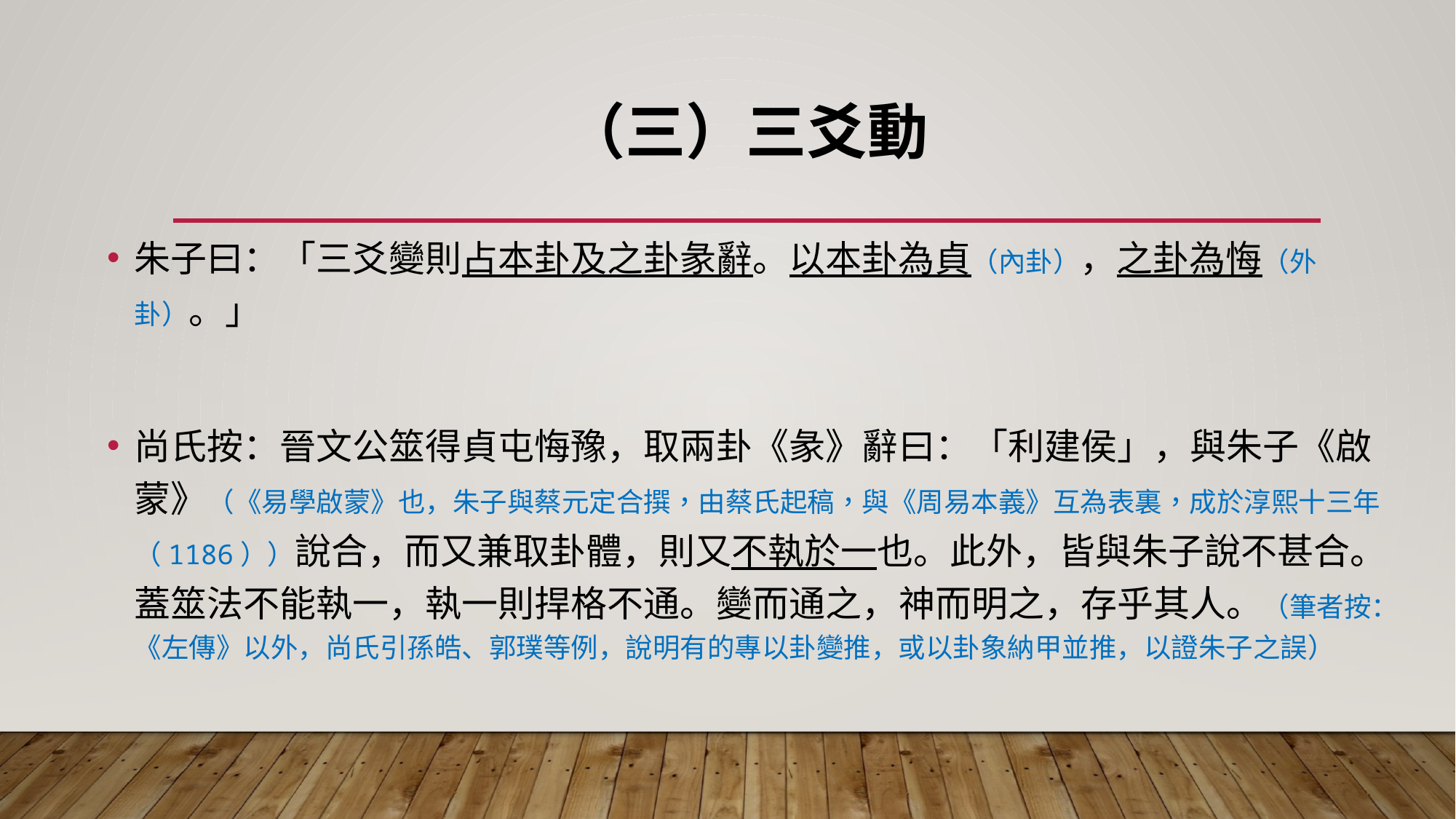

# （三）三爻動
朱子曰：「三爻變則占本卦及之卦彖辭。以本卦為貞（內卦），之卦為悔（外卦）。」

尚氏按：晉文公筮得貞屯悔豫，取兩卦《彖》辭曰：「利建侯」，與朱子《啟蒙》（《易學啟蒙》也，朱子與蔡元定合撰，由蔡氏起稿，與《周易本義》互為表裏，成於淳熙十三年（1186））說合，而又兼取卦體，則又不執於一也。此外，皆與朱子說不甚合。蓋筮法不能執一，執一則捍格不通。變而通之，神而明之，存乎其人。（筆者按：《左傳》以外，尚氏引孫皓、郭璞等例，說明有的專以卦變推，或以卦象納甲並推，以證朱子之誤）